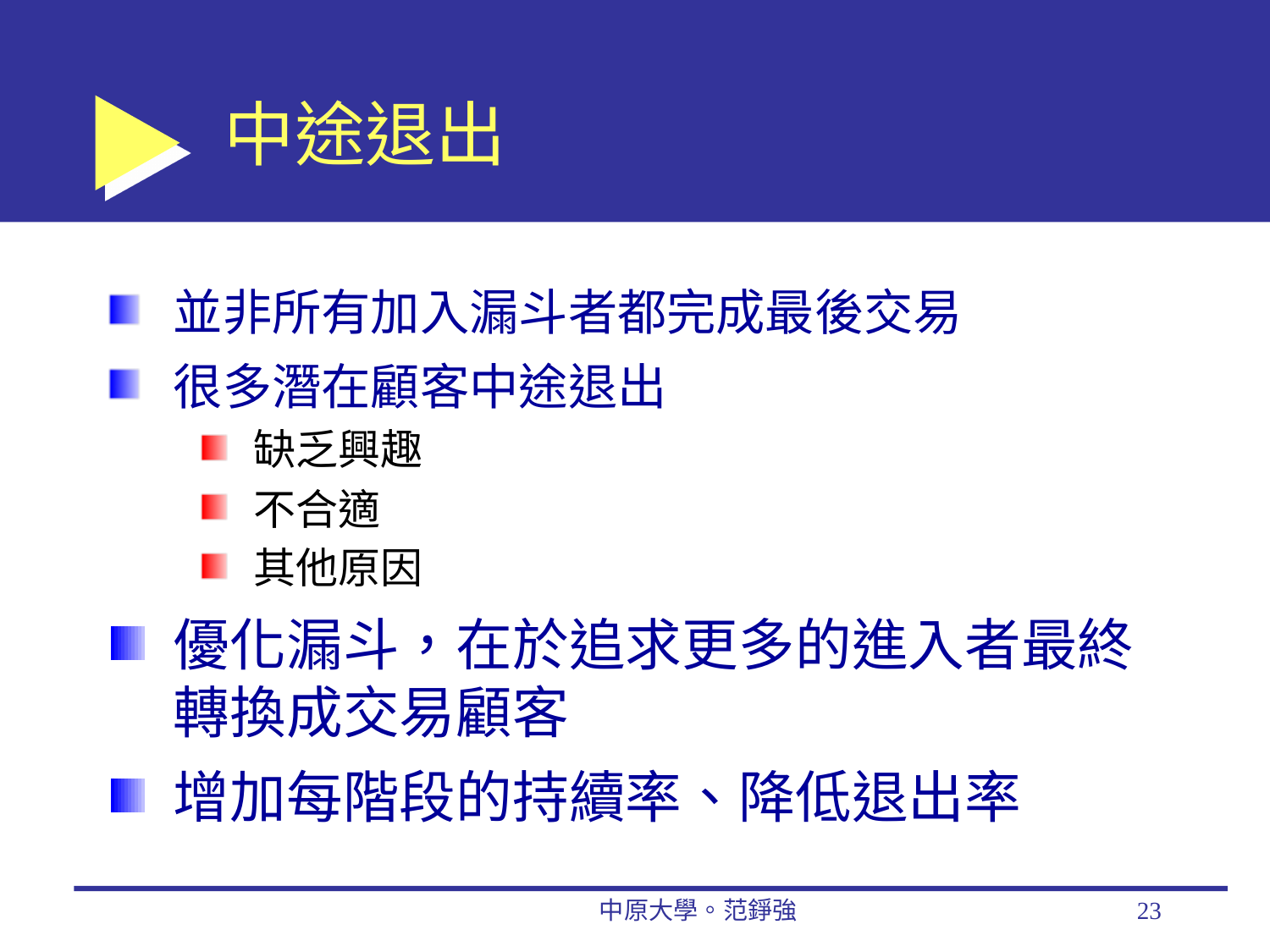

# 中途退出
並非所有加入漏斗者都完成最後交易
很多潛在顧客中途退出
缺乏興趣
不合適
其他原因
優化漏斗，在於追求更多的進入者最終轉換成交易顧客
增加每階段的持續率、降低退出率

中原大學。范錚強
23